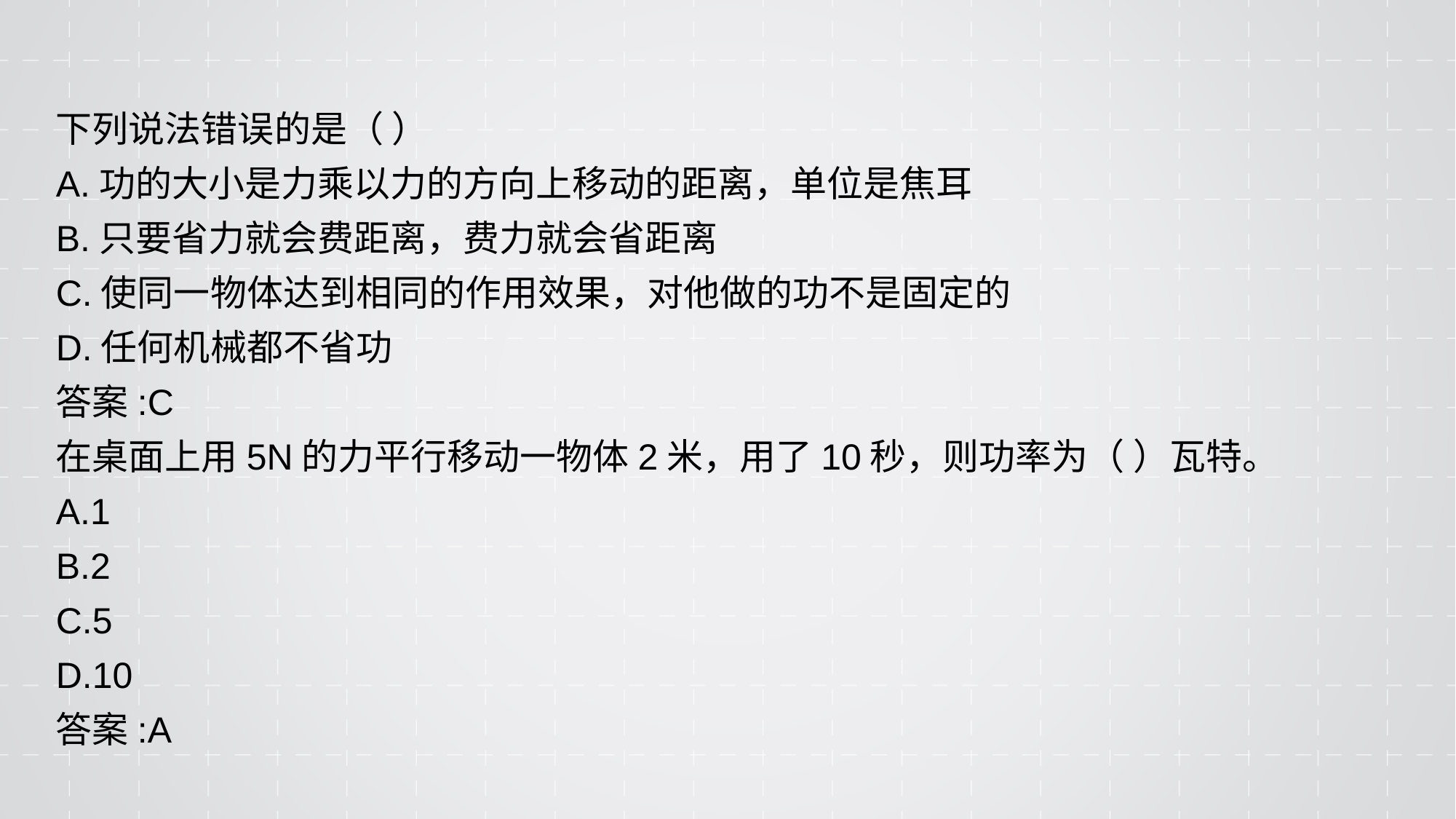

下列说法错误的是（ ）
A.功的大小是力乘以力的方向上移动的距离，单位是焦耳
B.只要省力就会费距离，费力就会省距离
C.使同一物体达到相同的作用效果，对他做的功不是固定的
D.任何机械都不省功
答案:C
在桌面上用5N的力平行移动一物体2米，用了10秒，则功率为（ ）瓦特。
A.1
B.2
C.5
D.10
答案:A